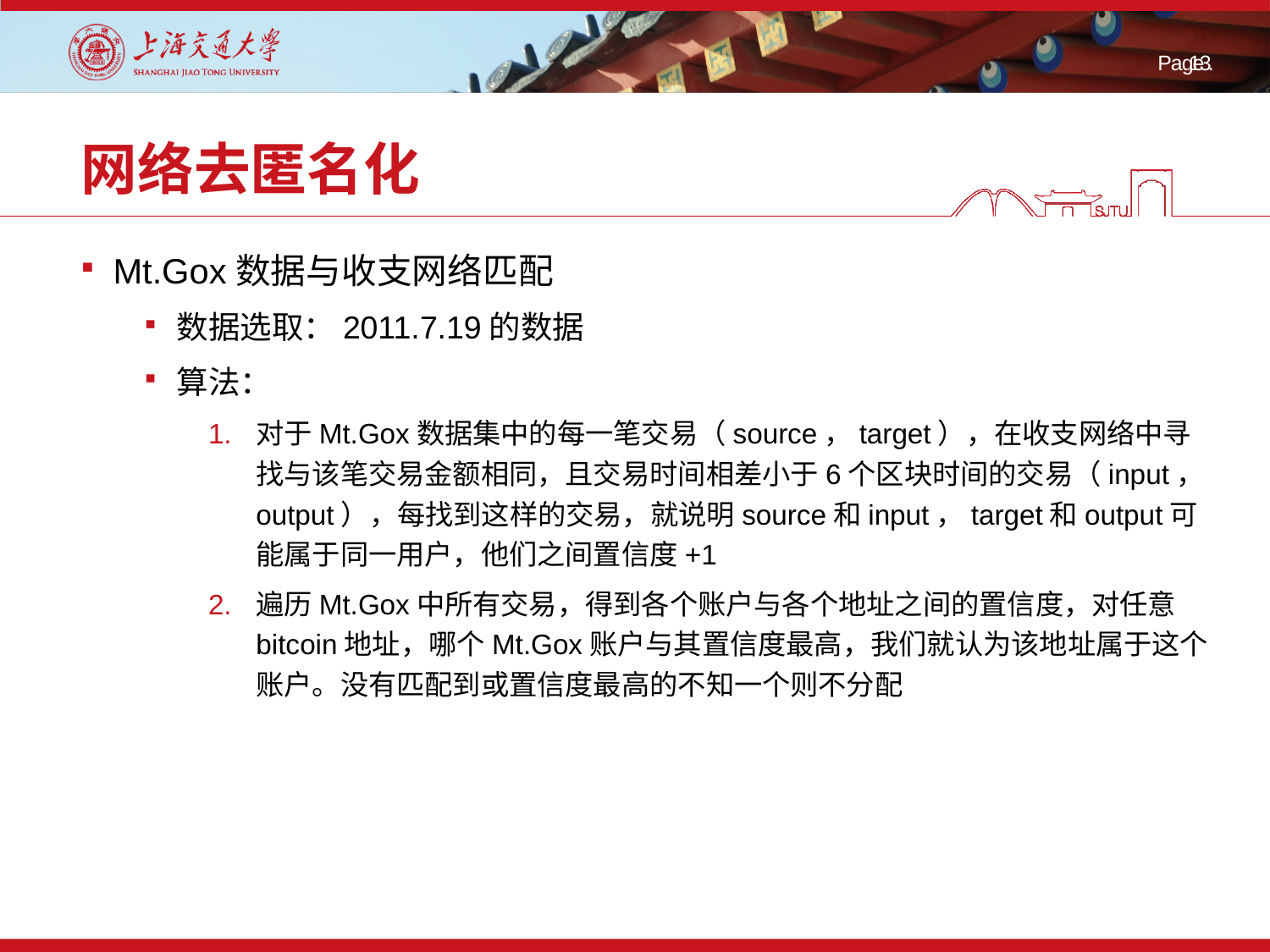

# 网络去匿名化
Mt.Gox数据与收支网络匹配
数据选取：2011.7.19的数据
算法：
对于Mt.Gox数据集中的每一笔交易（source，target），在收支网络中寻找与该笔交易金额相同，且交易时间相差小于6个区块时间的交易（input，output），每找到这样的交易，就说明source和input，target和output可能属于同一用户，他们之间置信度+1
遍历Mt.Gox中所有交易，得到各个账户与各个地址之间的置信度，对任意bitcoin地址，哪个Mt.Gox账户与其置信度最高，我们就认为该地址属于这个账户。没有匹配到或置信度最高的不知一个则不分配